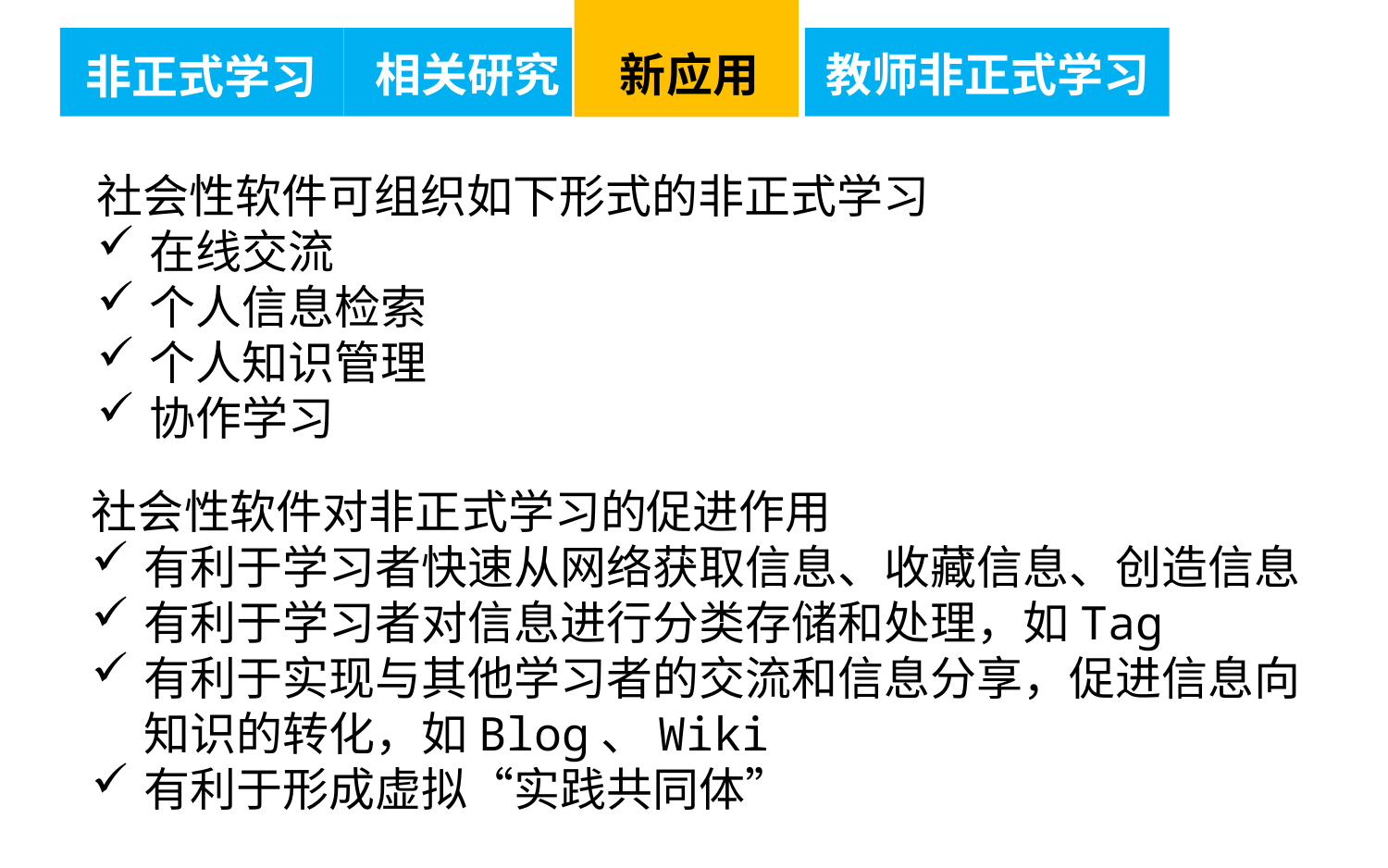

社会性软件可组织如下形式的非正式学习
在线交流
个人信息检索
个人知识管理
协作学习
社会性软件对非正式学习的促进作用
有利于学习者快速从网络获取信息、收藏信息、创造信息
有利于学习者对信息进行分类存储和处理，如Tag
有利于实现与其他学习者的交流和信息分享，促进信息向知识的转化，如Blog、Wiki
有利于形成虚拟“实践共同体”